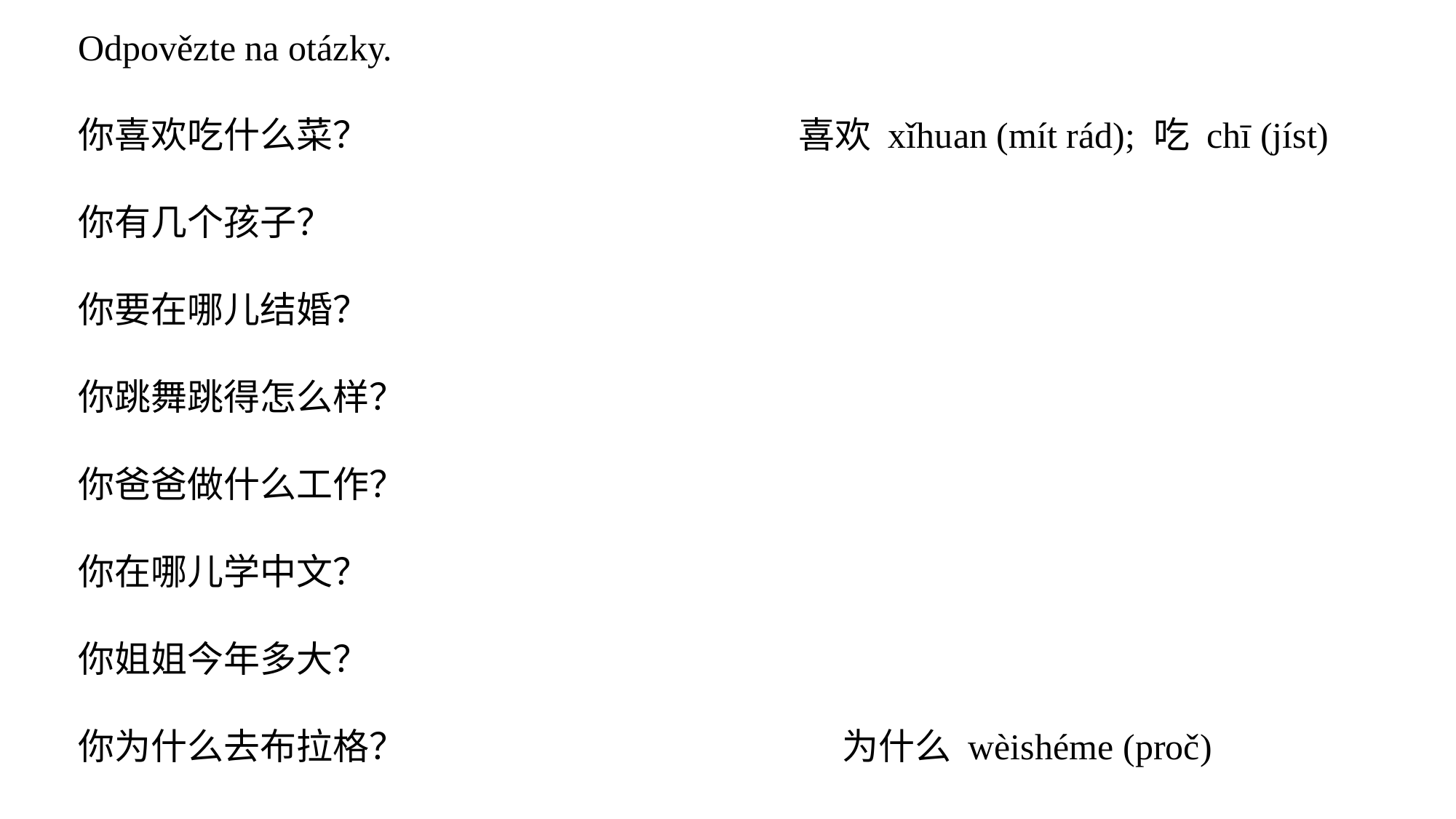

Odpovězte na otázky.

你喜欢吃什么菜？				        喜欢 xǐhuan (mít rád); 吃 chī (jíst)

你有几个孩子？

你要在哪儿结婚？

你跳舞跳得怎么样？

你爸爸做什么工作？

你在哪儿学中文？

你姐姐今年多大？

你为什么去布拉格？				为什么 wèishéme (proč)